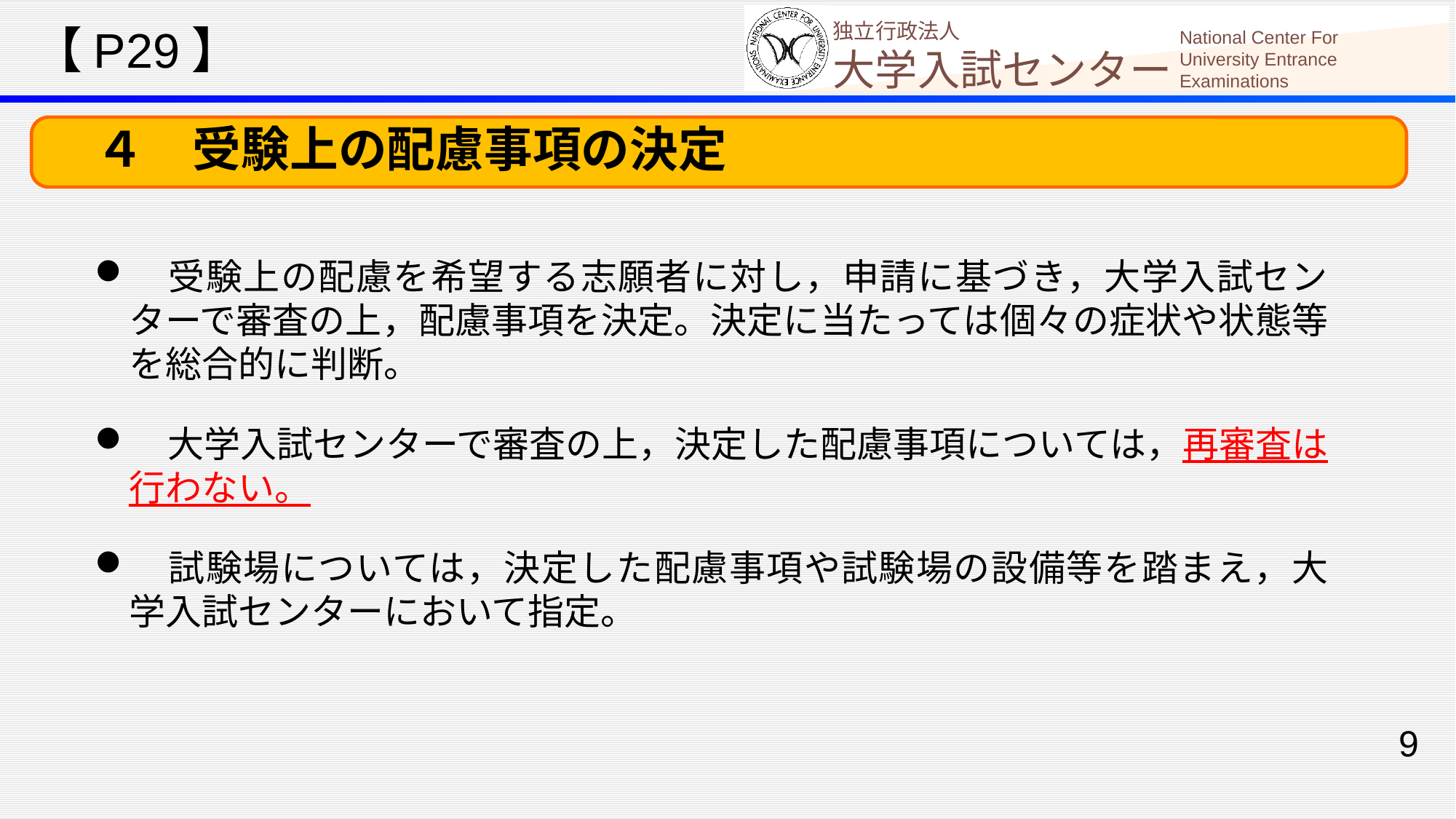

【P29】
　４　受験上の配慮事項の決定
　受験上の配慮を希望する志願者に対し，申請に基づき，大学入試センターで審査の上，配慮事項を決定。決定に当たっては個々の症状や状態等を総合的に判断。
　大学入試センターで審査の上，決定した配慮事項については，再審査は行わない。
　試験場については，決定した配慮事項や試験場の設備等を踏まえ，大学入試センターにおいて指定。
9